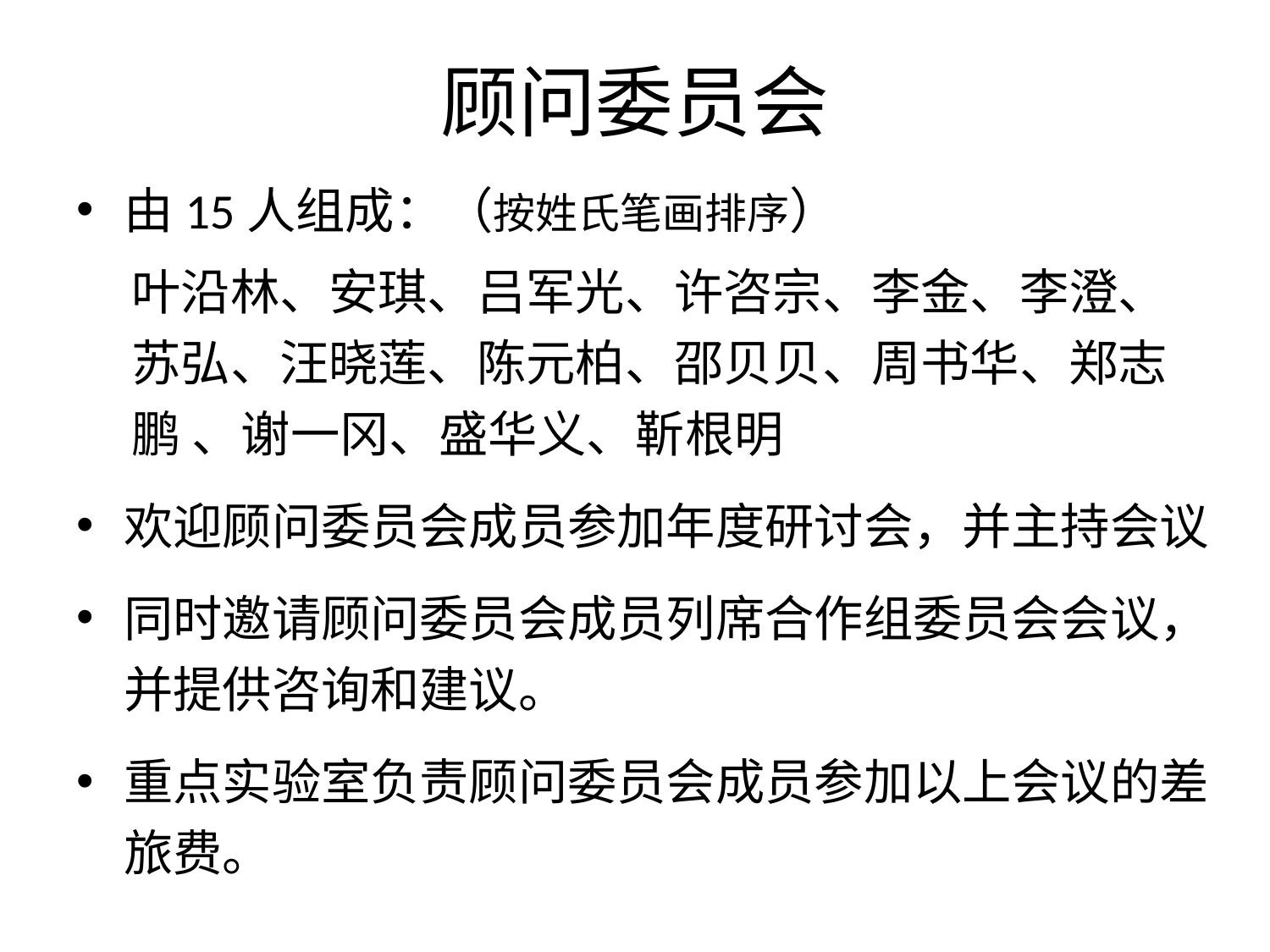

# 顾问委员会
由15人组成：（按姓氏笔画排序）
叶沿林、安琪、吕军光、许咨宗、李金、李澄、苏弘、汪晓莲、陈元柏、邵贝贝、周书华、郑志鹏 、谢一冈、盛华义、靳根明
欢迎顾问委员会成员参加年度研讨会，并主持会议
同时邀请顾问委员会成员列席合作组委员会会议，并提供咨询和建议。
重点实验室负责顾问委员会成员参加以上会议的差旅费。
8